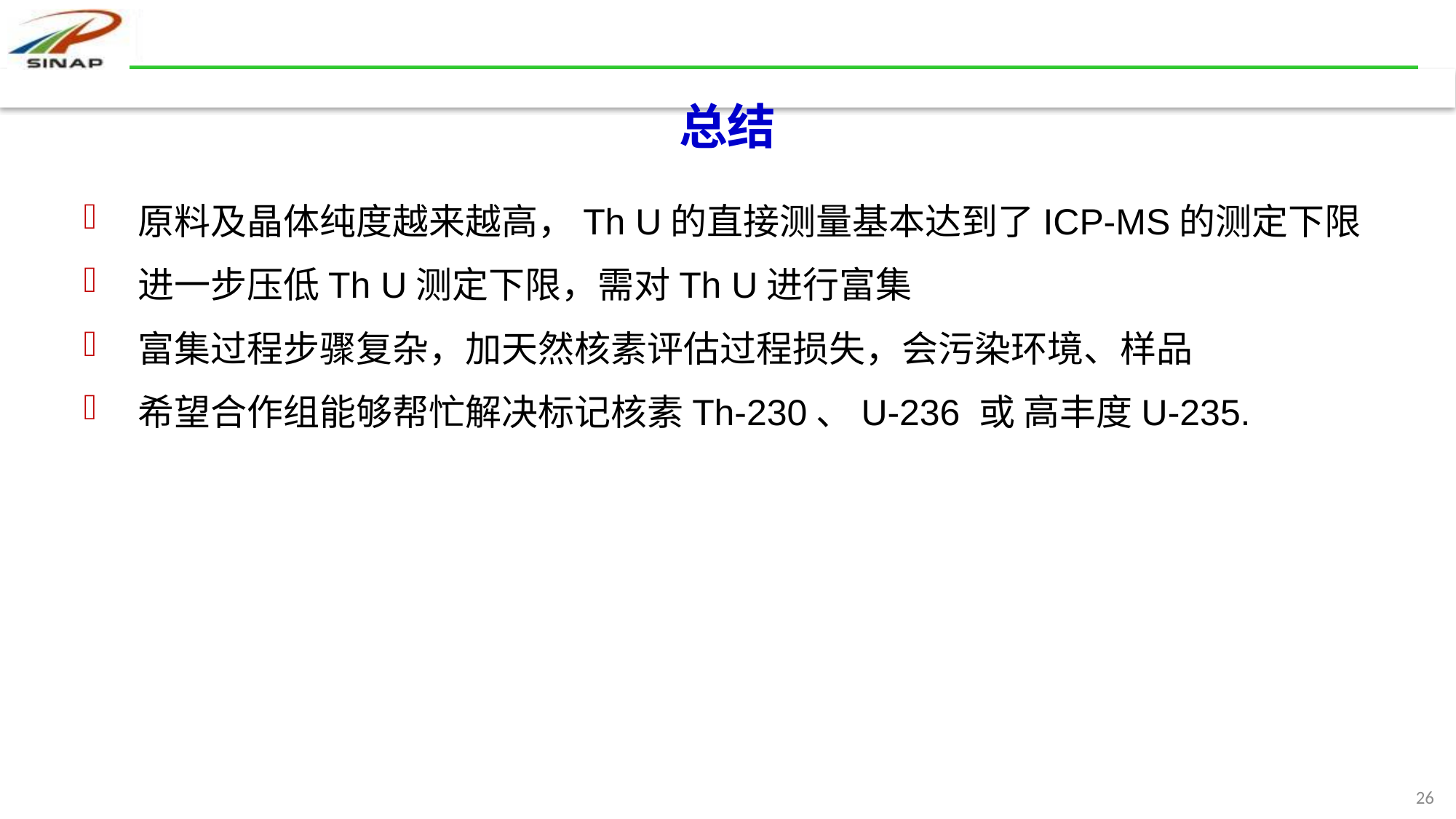

# 总结
原料及晶体纯度越来越高，Th U的直接测量基本达到了ICP-MS的测定下限
进一步压低Th U测定下限，需对Th U进行富集
富集过程步骤复杂，加天然核素评估过程损失，会污染环境、样品
希望合作组能够帮忙解决标记核素Th-230、U-236 或 高丰度U-235.
26